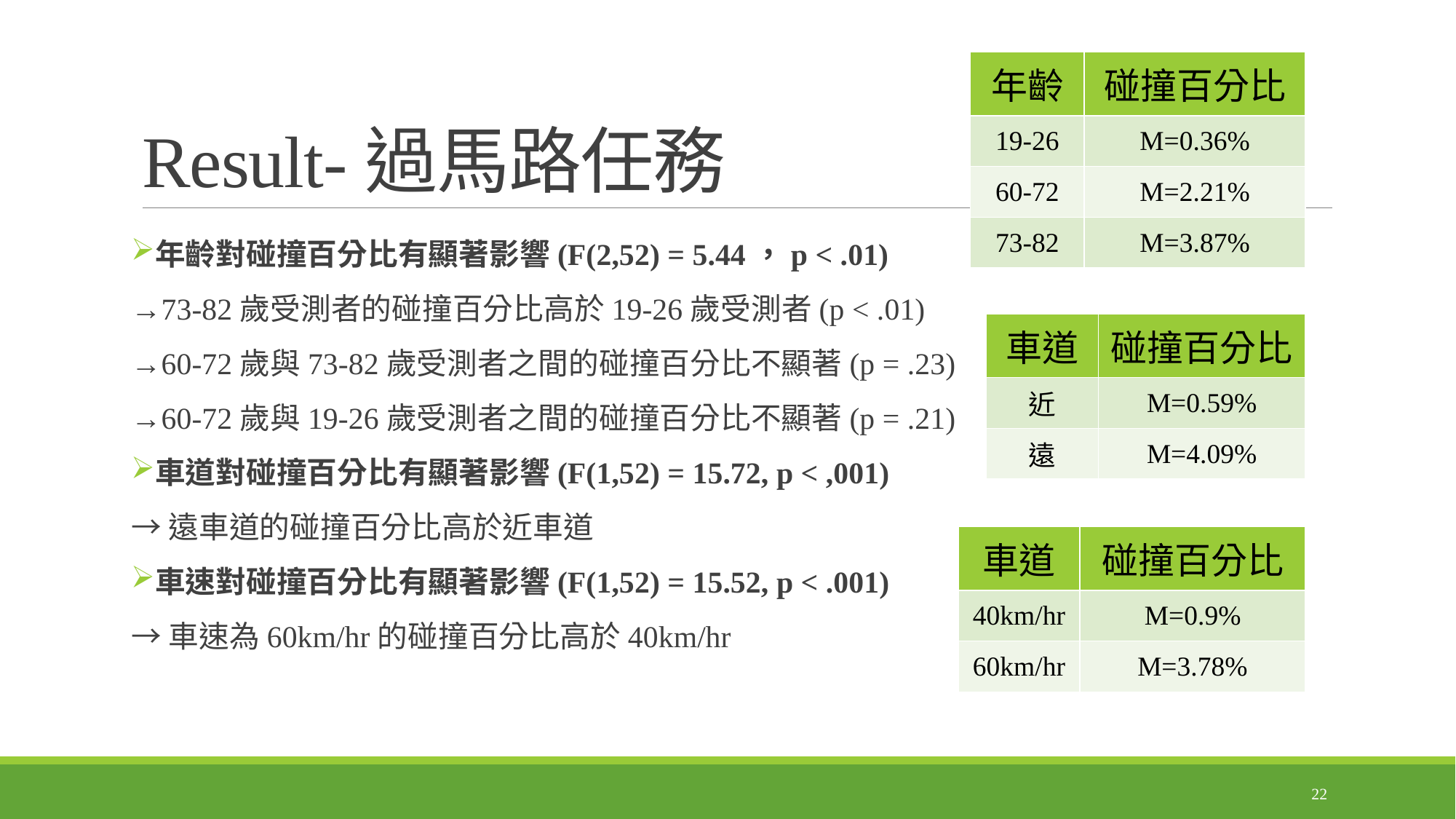

# Result-過馬路任務
| 年齡 | 碰撞百分比 |
| --- | --- |
| 19-26 | M=0.36% |
| 60-72 | M=2.21% |
| 73-82 | M=3.87% |
年齡對碰撞百分比有顯著影響(F(2,52) = 5.44，p < .01)
→73-82歲受測者的碰撞百分比高於19-26歲受測者(p < .01)
→60-72歲與73-82歲受測者之間的碰撞百分比不顯著(p = .23)
→60-72歲與19-26歲受測者之間的碰撞百分比不顯著(p = .21)
車道對碰撞百分比有顯著影響(F(1,52) = 15.72, p < ,001)
→遠車道的碰撞百分比高於近車道
車速對碰撞百分比有顯著影響(F(1,52) = 15.52, p < .001)
→車速為60km/hr的碰撞百分比高於40km/hr
| 車道 | 碰撞百分比 |
| --- | --- |
| 近 | M=0.59% |
| 遠 | M=4.09% |
| 車道 | 碰撞百分比 |
| --- | --- |
| 40km/hr | M=0.9% |
| 60km/hr | M=3.78% |
22